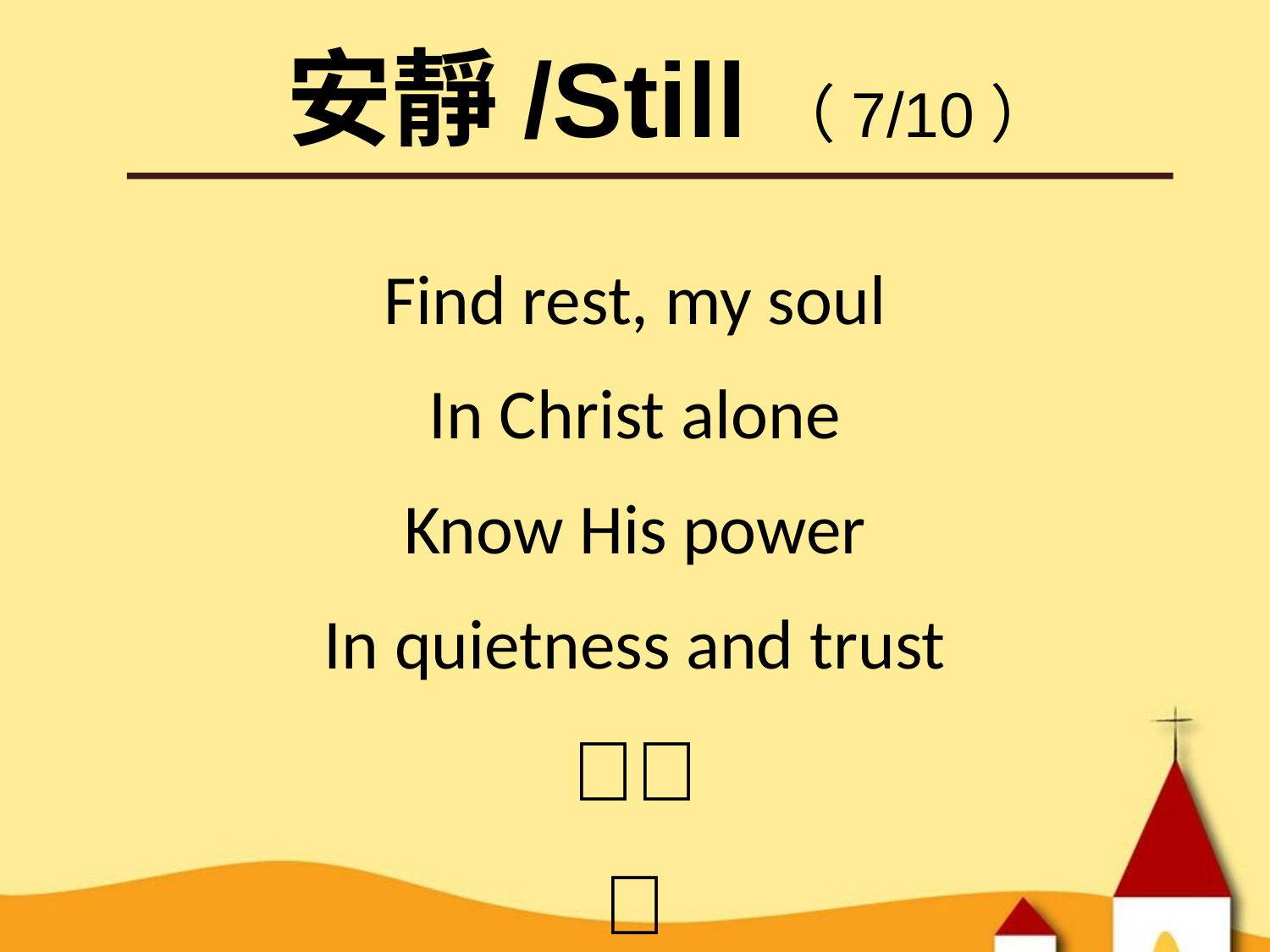

安靜/Still（7/10）

Find rest, my soul
In Christ alone
Know His power
In quietness and trust
􌅤􌅤
􌅦